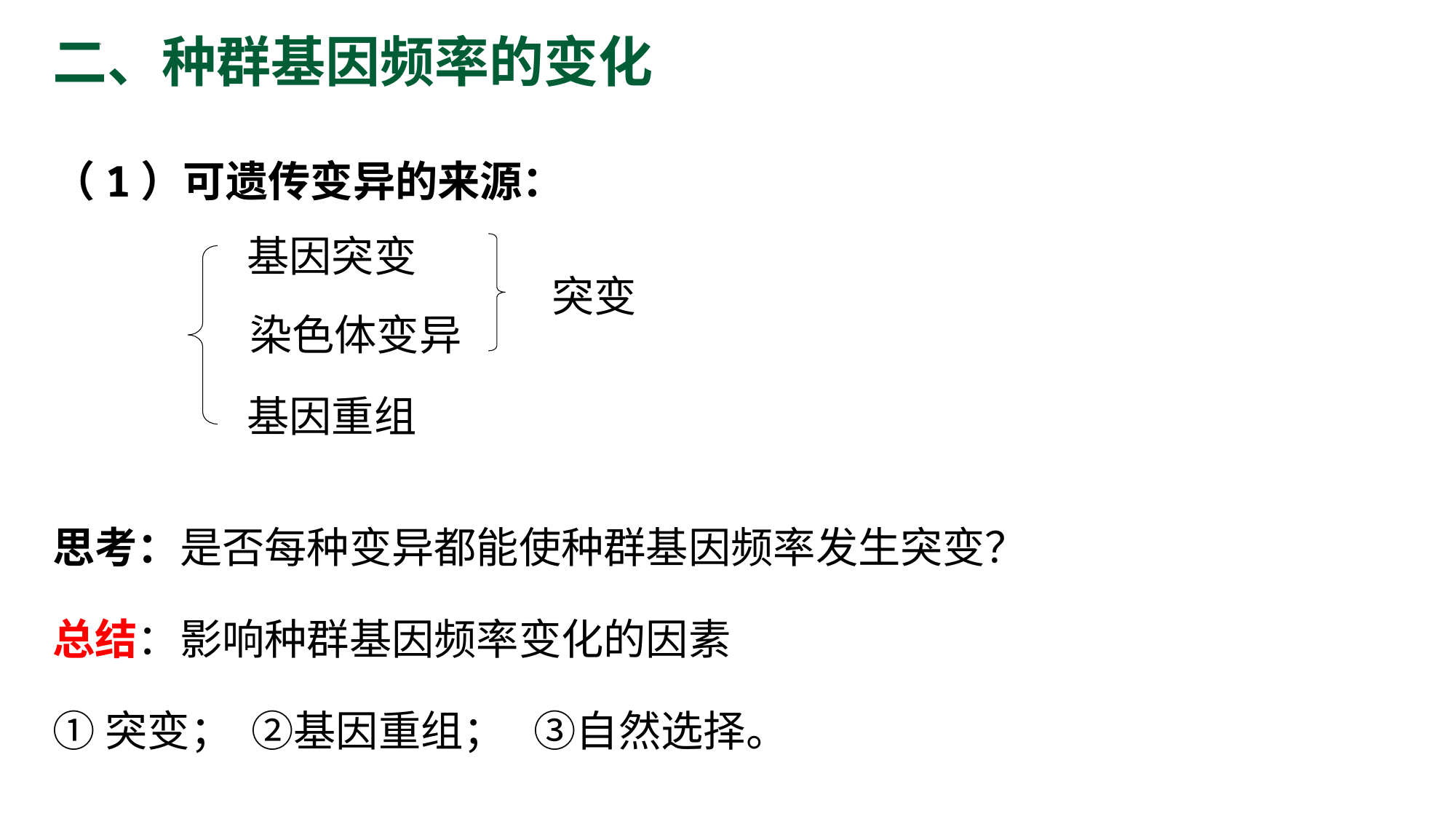

# 二、种群基因频率的变化
（1）可遗传变异的来源：

思考：是否每种变异都能使种群基因频率发生突变？
总结：影响种群基因频率变化的因素
①突变；  ②基因重组；   ③自然选择。

基因突变

突变
染色体变异
基因重组